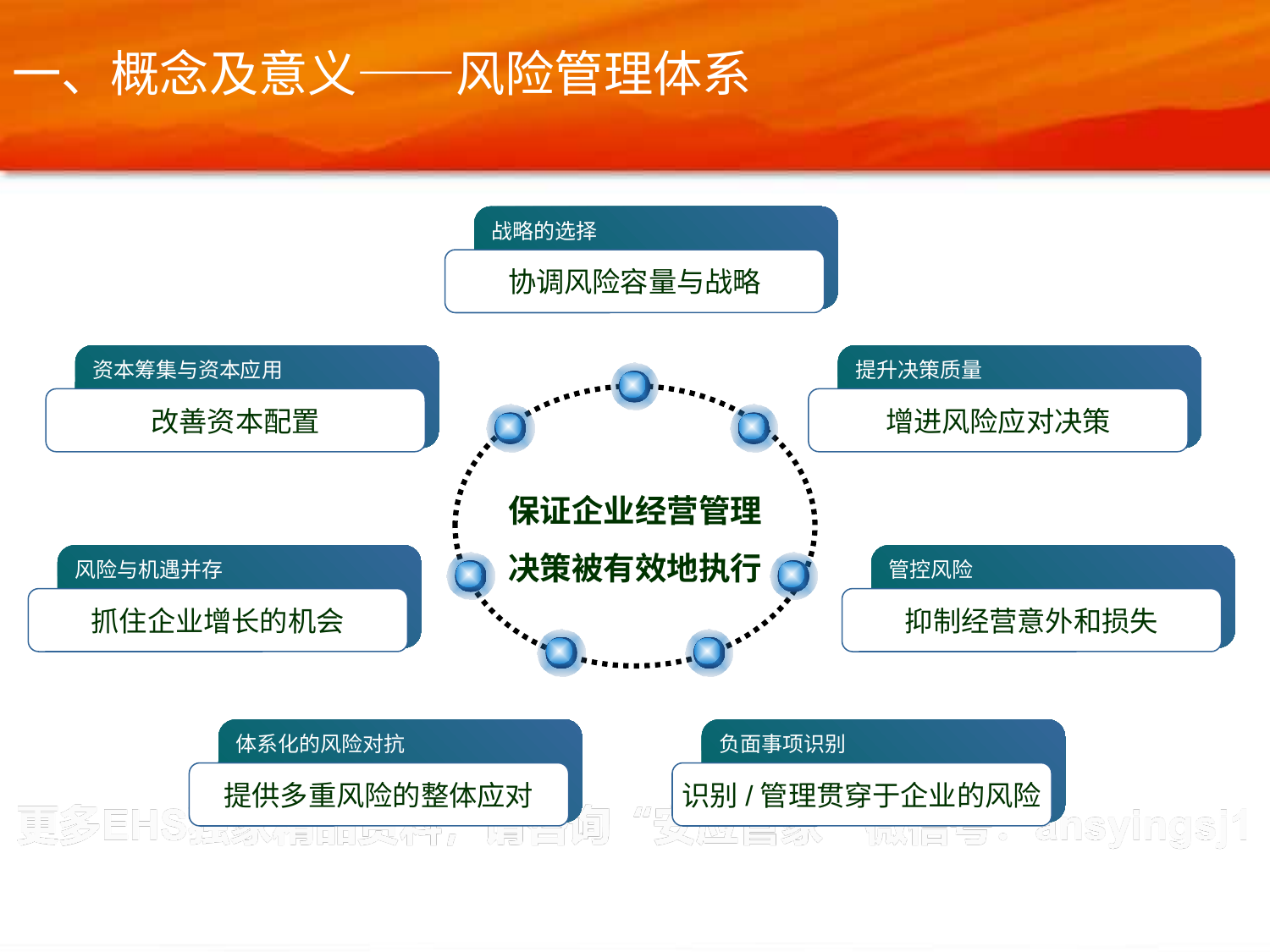

一、概念及意义——风险管理体系
战略的选择
协调风险容量与战略
资本筹集与资本应用
提升决策质量

改善资本配置
增进风险应对决策

保证企业经营管理决策被有效地执行
风险与机遇并存
管控风险

抓住企业增长的机会
抑制经营意外和损失

体系化的风险对抗
负面事项识别
提供多重风险的整体应对
识别/管理贯穿于企业的风险